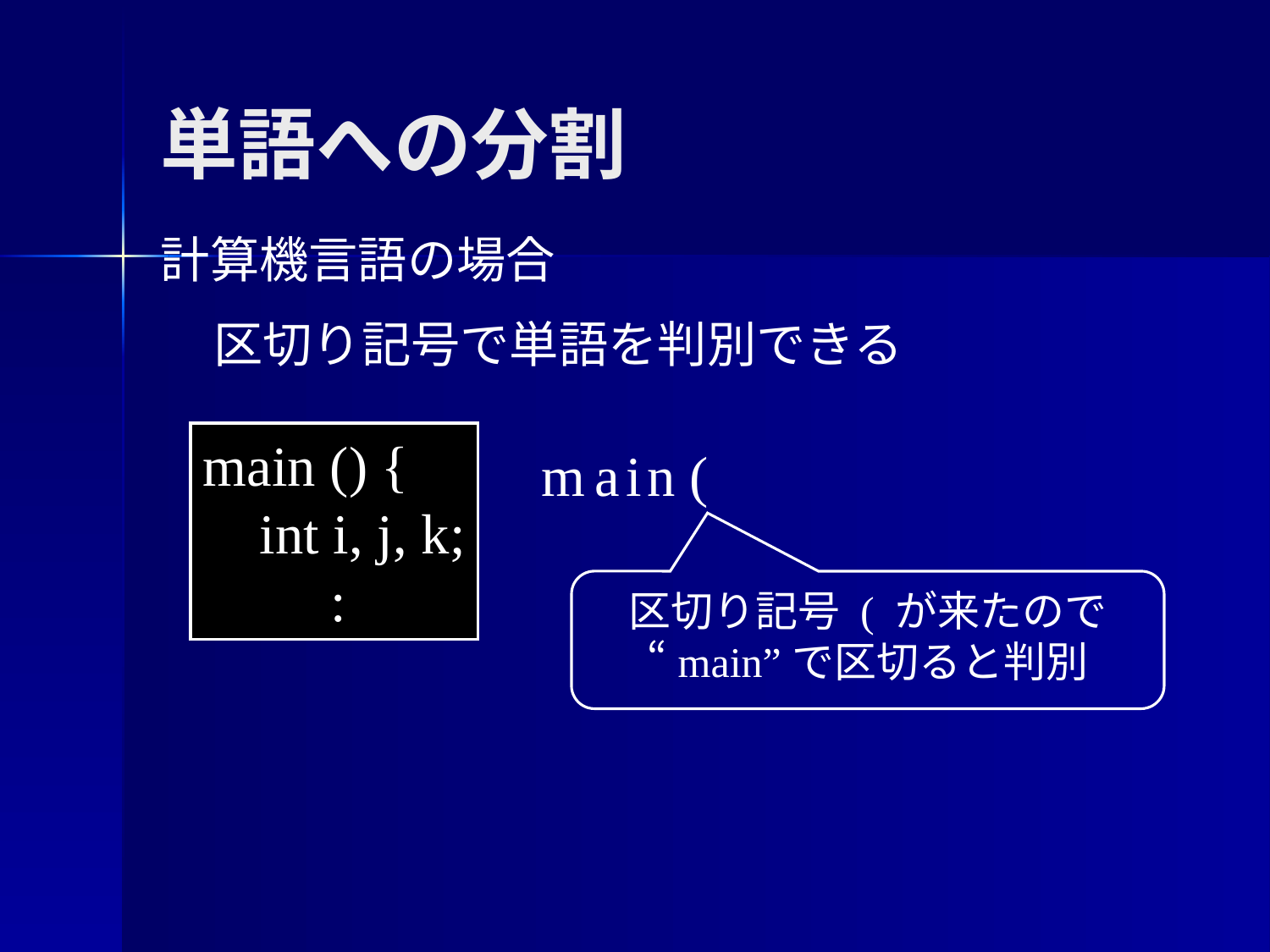

# 単語への分割
計算機言語の場合
区切り記号で単語を判別できる
main () {
    int i, j, k;
         :
m
a
i
n
(
区切り記号 ( が来たので “main”で区切ると判別